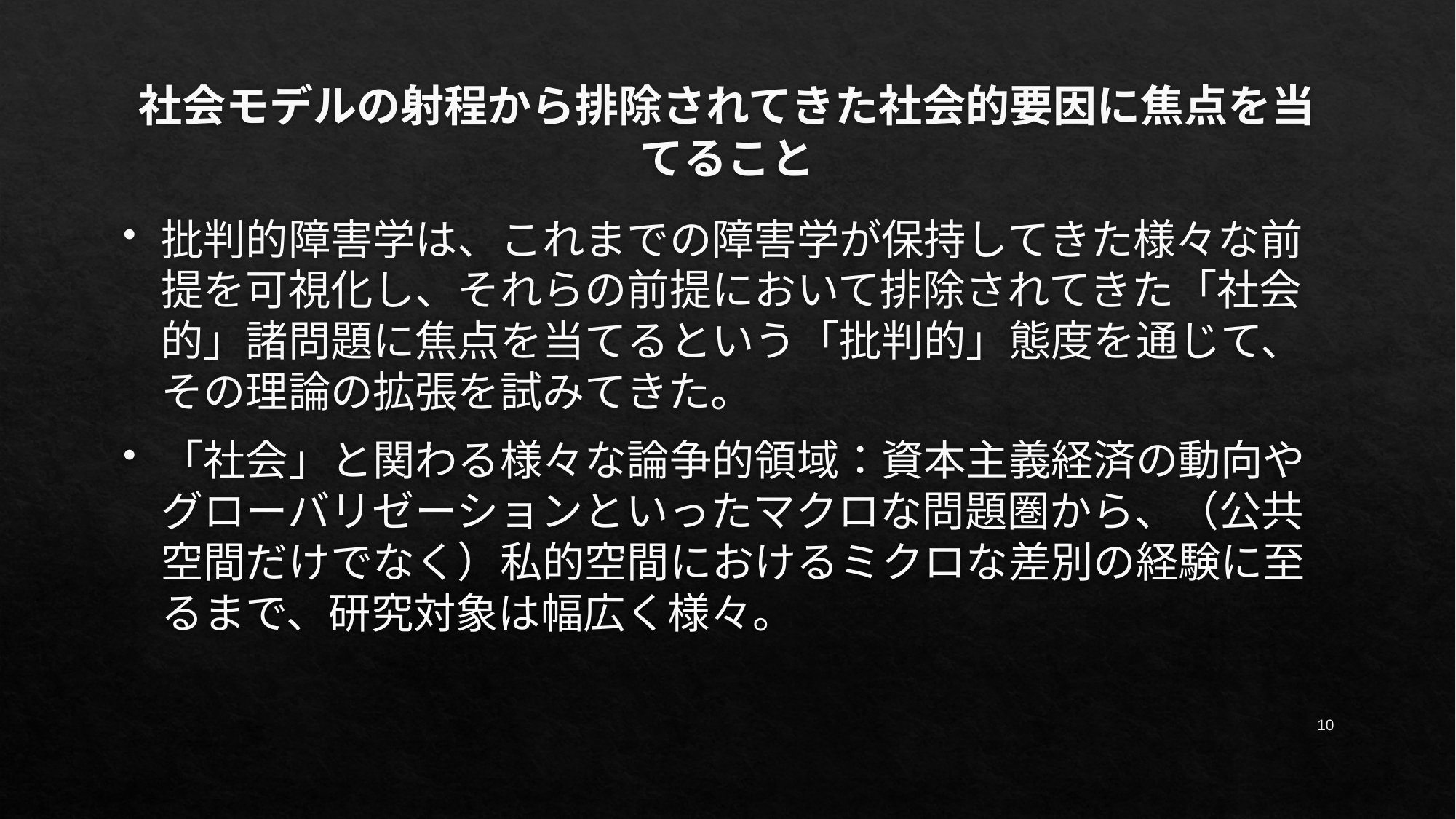

# 社会モデルの射程から排除されてきた社会的要因に焦点を当てること
批判的障害学は、これまでの障害学が保持してきた様々な前提を可視化し、それらの前提において排除されてきた「社会的」諸問題に焦点を当てるという「批判的」態度を通じて、その理論の拡張を試みてきた。
「社会」と関わる様々な論争的領域：資本主義経済の動向やグローバリゼーションといったマクロな問題圏から、（公共空間だけでなく）私的空間におけるミクロな差別の経験に至るまで、研究対象は幅広く様々。
10